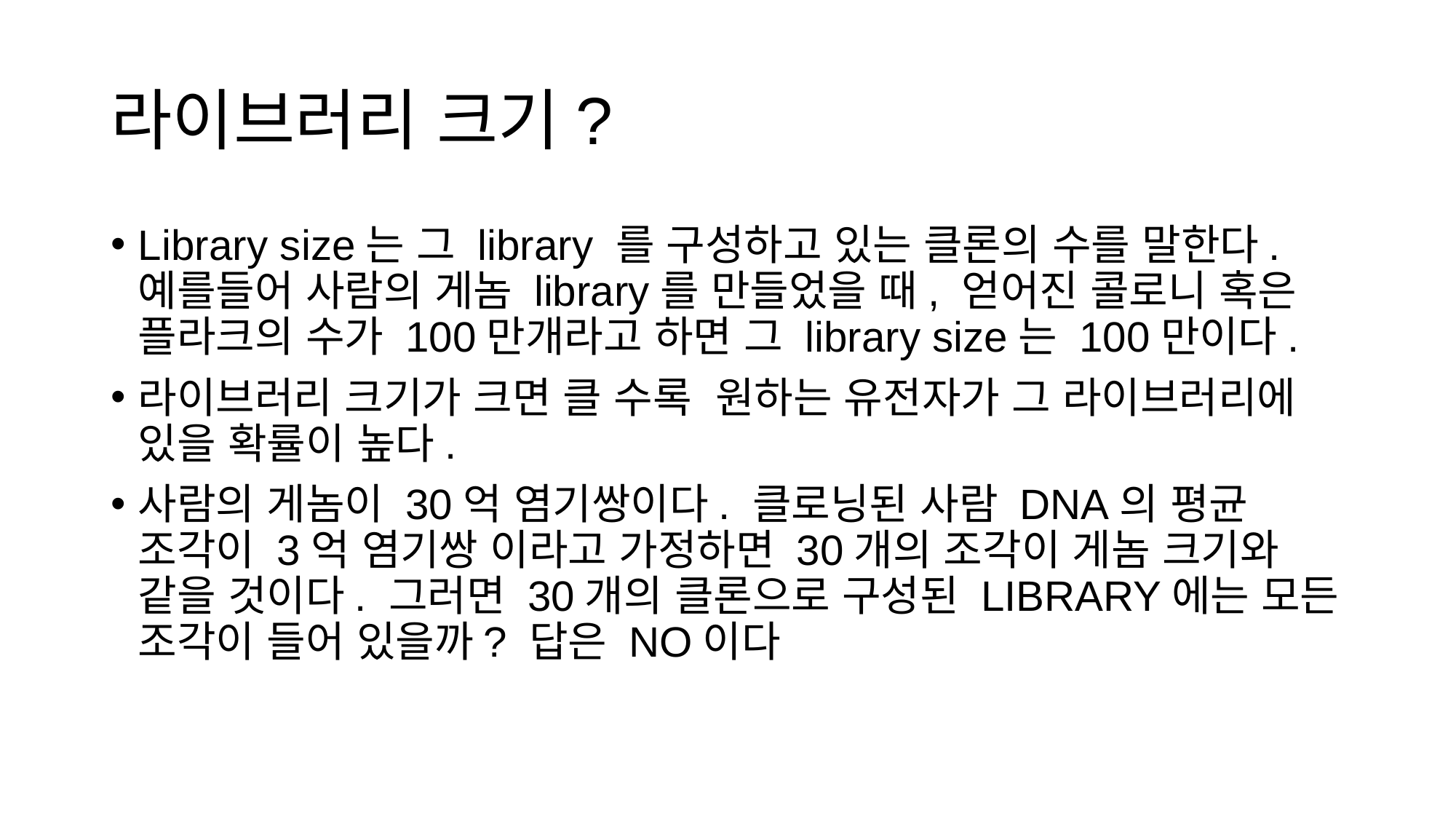

# 라이브러리 크기?
Library size는 그 library 를 구성하고 있는 클론의 수를 말한다. 예를들어 사람의 게놈 library를 만들었을 때, 얻어진 콜로니 혹은 플라크의 수가 100만개라고 하면 그 library size는 100만이다.
라이브러리 크기가 크면 클 수록  원하는 유전자가 그 라이브러리에  있을 확률이 높다.
사람의 게놈이 30억 염기쌍이다. 클로닝된 사람 DNA의 평균 조각이 3억 염기쌍 이라고 가정하면 30개의 조각이 게놈 크기와 같을 것이다. 그러면 30개의 클론으로 구성된 LIBRARY에는 모든 조각이 들어 있을까? 답은 NO이다